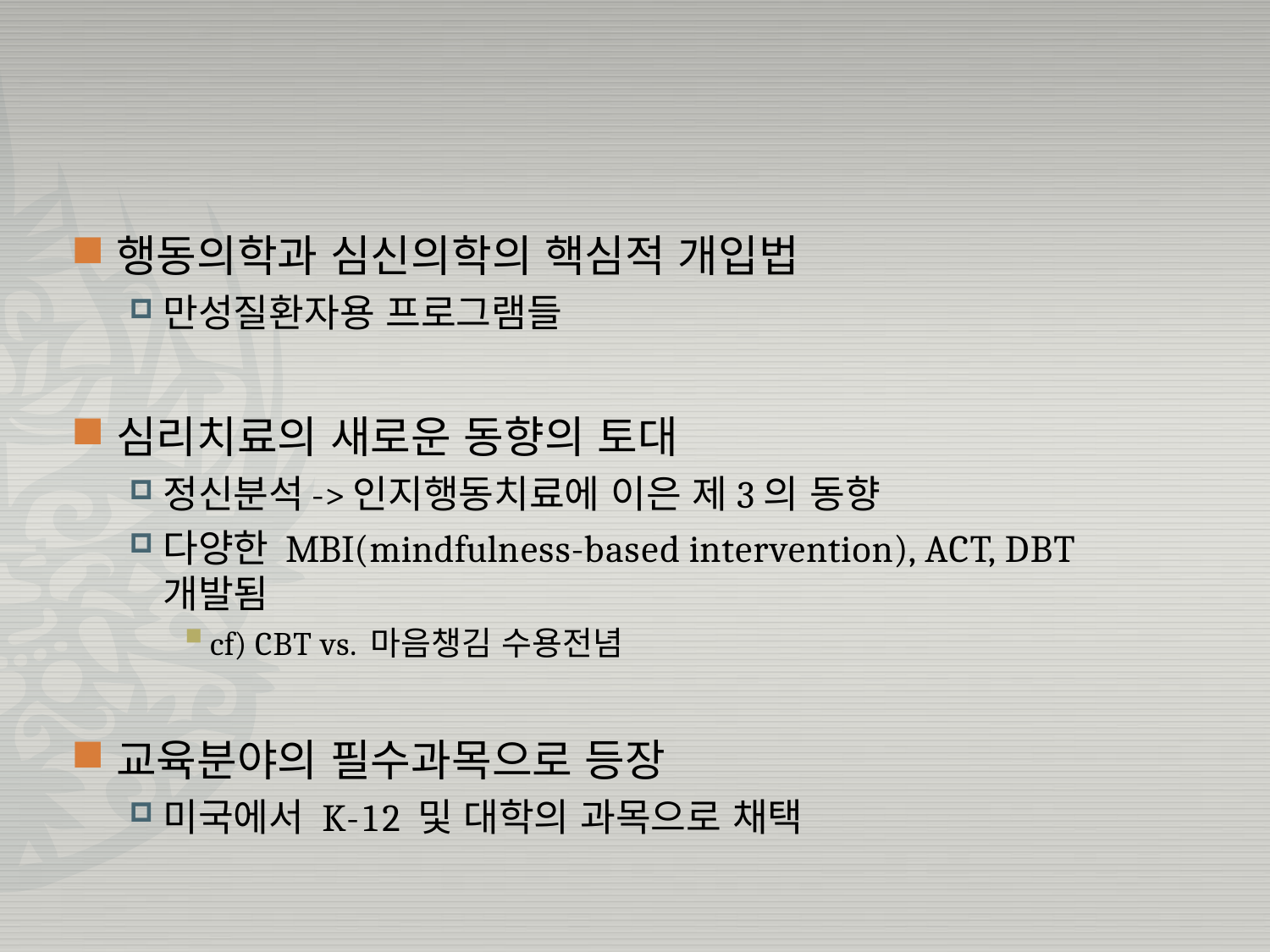

#
행동의학과 심신의학의 핵심적 개입법
만성질환자용 프로그램들

심리치료의 새로운 동향의 토대
정신분석->인지행동치료에 이은 제3의 동향
다양한 MBI(mindfulness-based intervention), ACT, DBT 개발됨
cf) CBT vs. 마음챙김 수용전념

교육분야의 필수과목으로 등장
미국에서 K-12 및 대학의 과목으로 채택